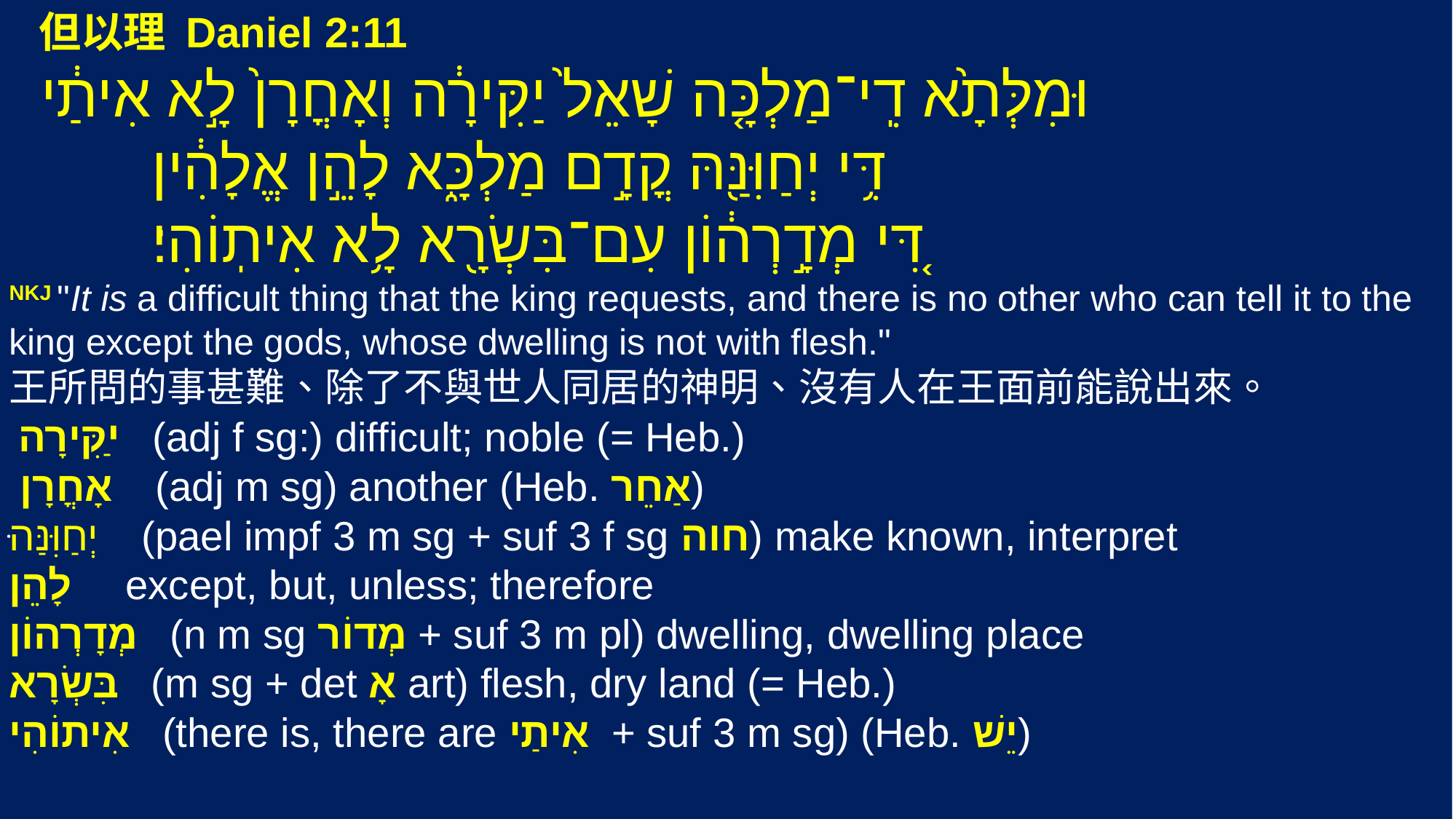

但以理 Daniel 2:11
  ‎‎‎וּמִלְּתָ֙א דִֽי־מַלְכָּ֤ה שָׁאֵל֙ יַקִּירָ֔ה וְאָחֳרָן֙ לָ֣א אִיתַ֔י
 דִּ֥י יְחַוִּנַּ֖הּ קֳדָ֣ם מַלְכָּ֑א לָהֵ֣ן אֱלָהִ֔ין
 דִּ֚י מְדָ֣רְה֔וֹן עִם־בִּשְׂרָ֖א לָ֥א אִיתֽוֹהִי׃
NKJ "It is a difficult thing that the king requests, and there is no other who can tell it to the king except the gods, whose dwelling is not with flesh."
王所問的事甚難、除了不與世人同居的神明、沒有人在王面前能說出來。
   יַקִּירָה   (adj f sg:) difficult; noble (= Heb.)
 אָחֳרָן    (adj m sg) another (Heb. אַחֵר)
יְחַוִּנַּהּ    (pael impf 3 m sg + suf 3 f sg חוה) make known, interpret
     except, but, unless; therefore     לָהֵן
מְדָרְהוֹן   (n m sg מְדוֹר + suf 3 m pl) dwelling, dwelling place
בִּשְׂרָא   (m sg + det אָ art) flesh, dry land (= Heb.)
אִיתוֹהִי   (there is, there are אִיתַי  + suf 3 m sg) (Heb. יֵשׁ)